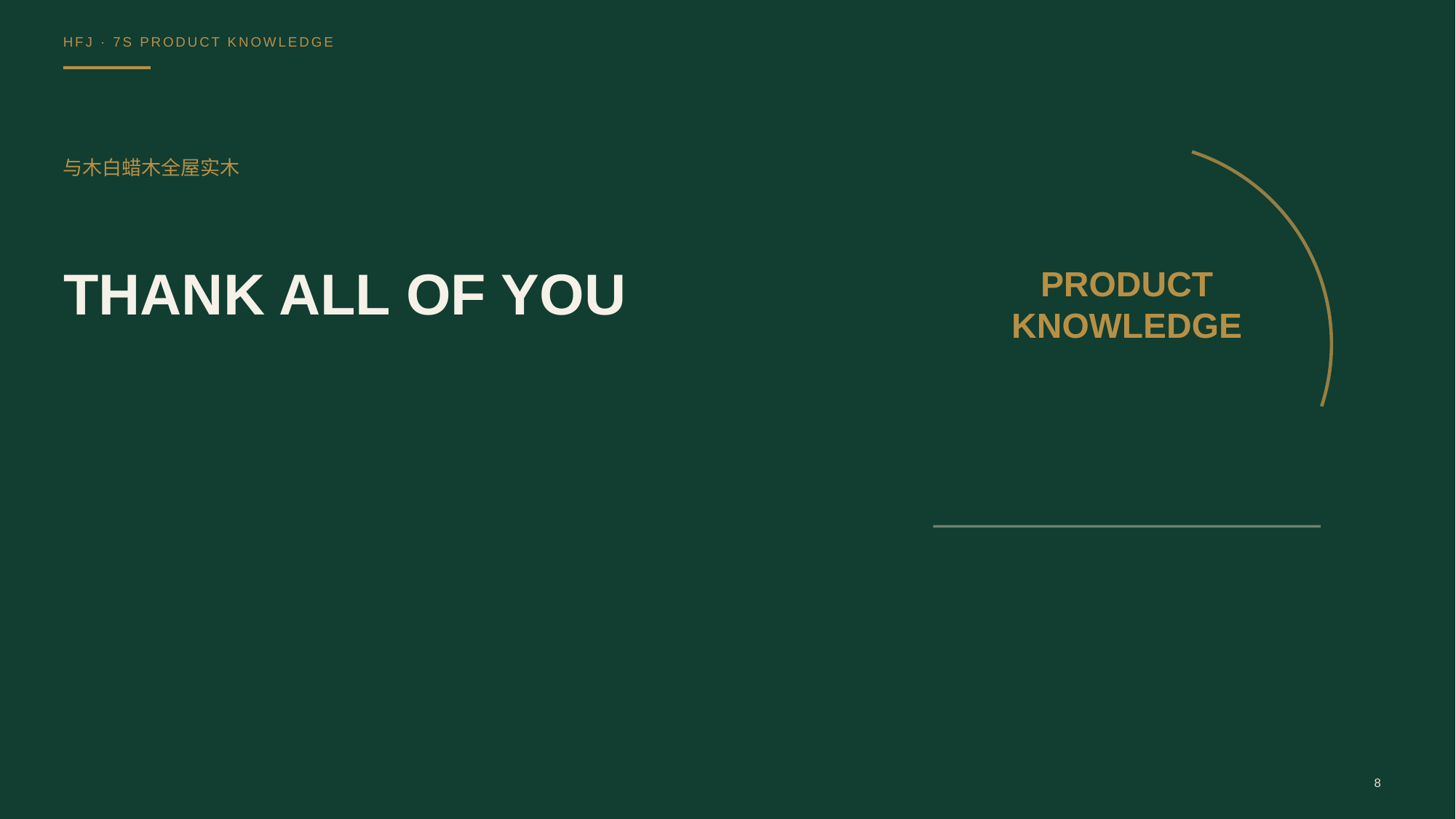

与木白蜡木全屋实木
THANK ALL OF YOU
PRODUCT
KNOWLEDGE

8